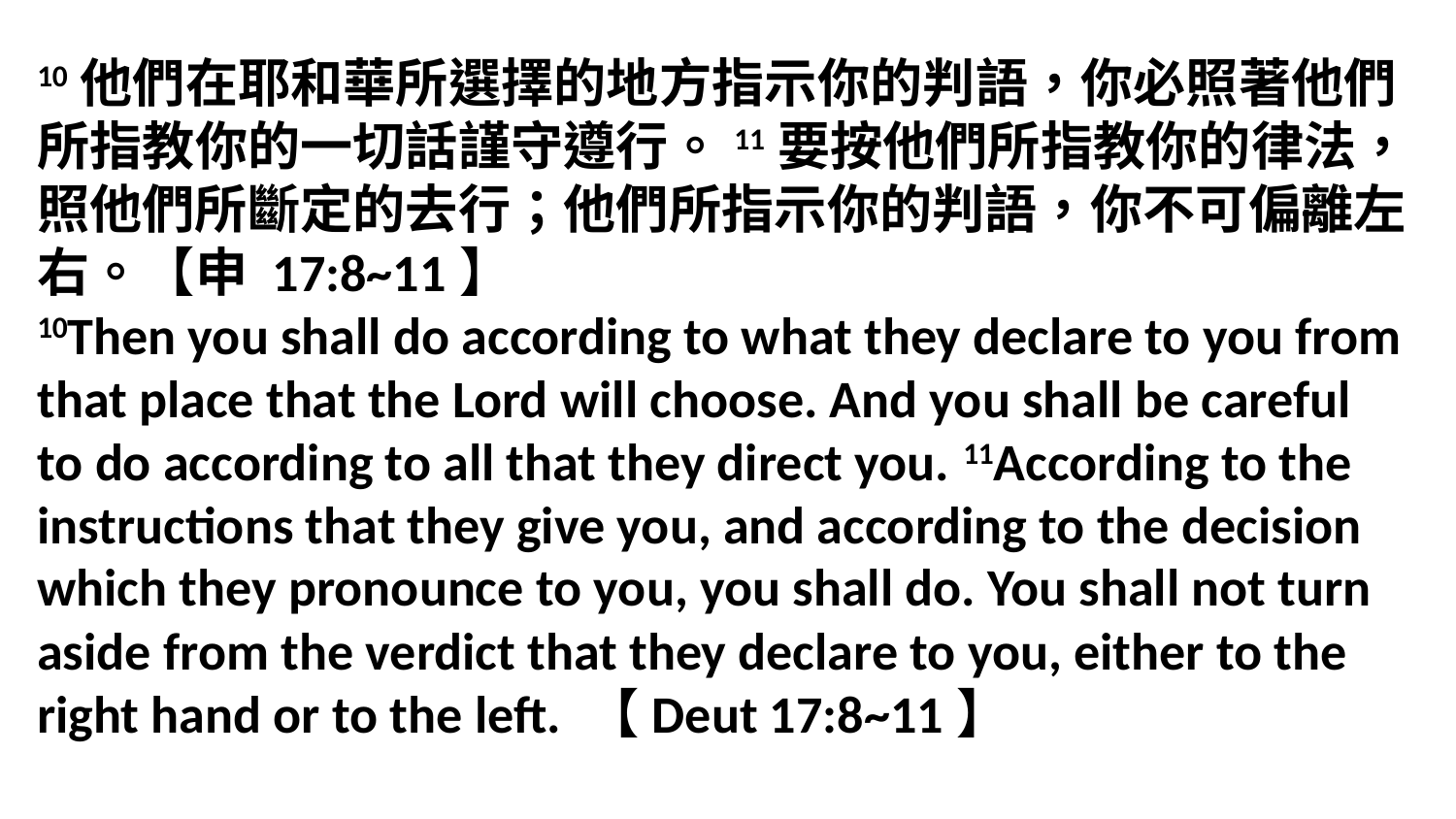

10他們在耶和華所選擇的地方指示你的判語，你必照著他們所指教你的一切話謹守遵行。11要按他們所指教你的律法，照他們所斷定的去行；他們所指示你的判語，你不可偏離左右。【申 17:8~11】
10Then you shall do according to what they declare to you from that place that the Lord will choose. And you shall be careful to do according to all that they direct you. 11According to the instructions that they give you, and according to the decision which they pronounce to you, you shall do. You shall not turn aside from the verdict that they declare to you, either to the right hand or to the left. 【Deut 17:8~11】